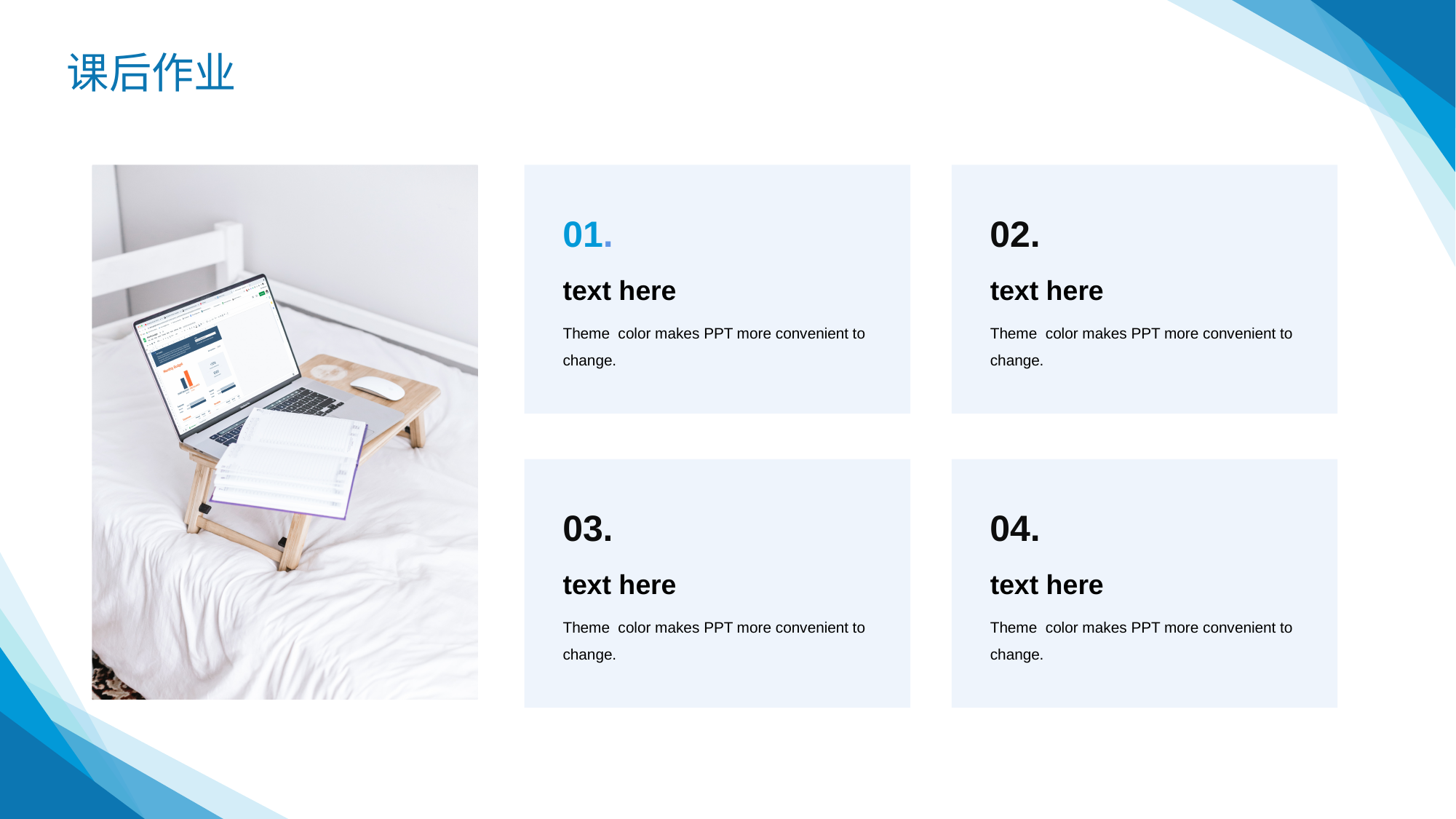

课后作业

01.
02.
text here
text here
Theme  color makes PPT more convenient to change.
Theme  color makes PPT more convenient to change.

03.
04.
text here
text here
Theme  color makes PPT more convenient to change.
Theme  color makes PPT more convenient to change.